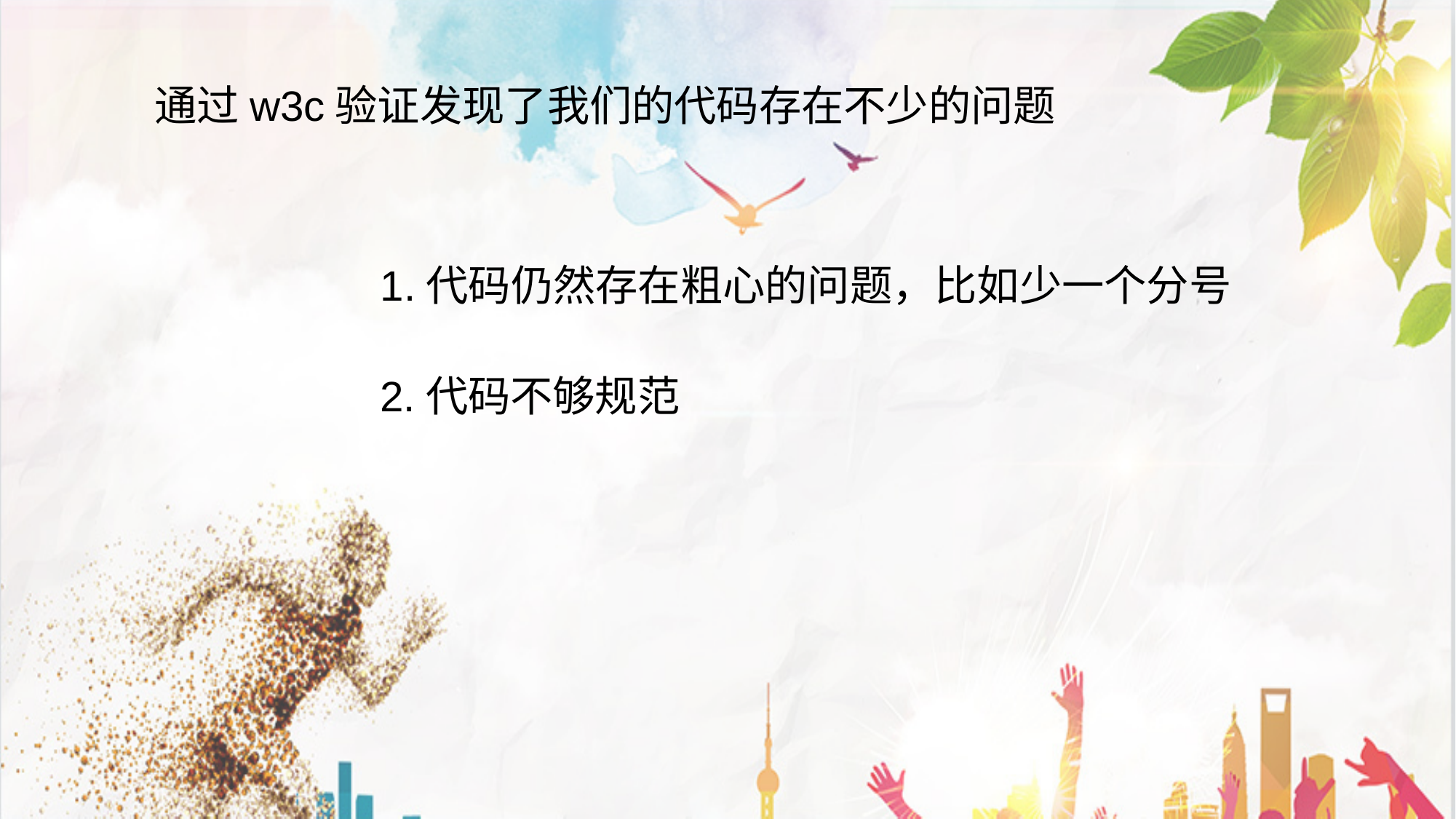

通过w3c验证发现了我们的代码存在不少的问题
1.代码仍然存在粗心的问题，比如少一个分号
2.代码不够规范